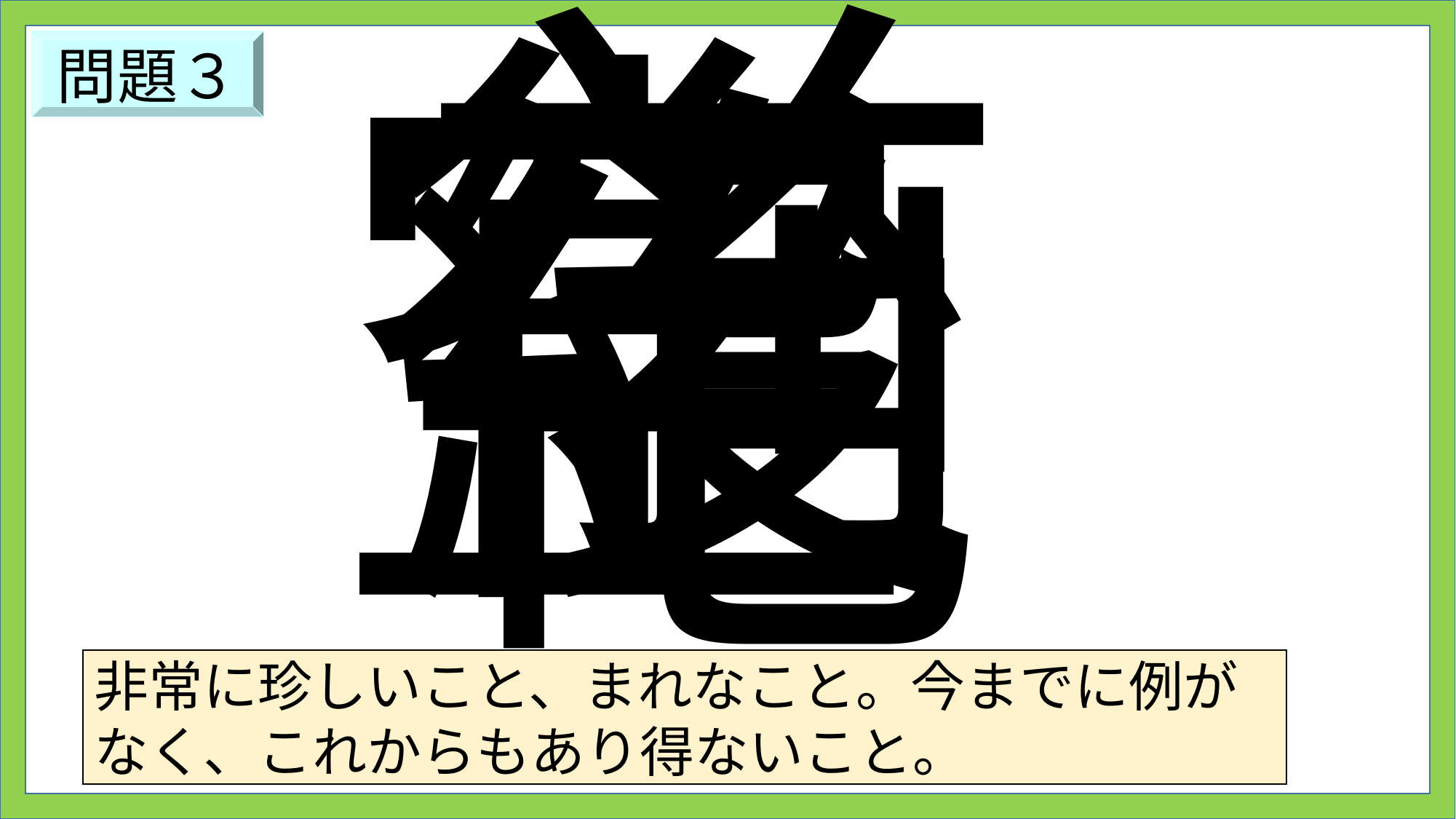

前
後
空
絶
問題３
非常に珍しいこと、まれなこと。今までに例がなく、これからもあり得ないこと。